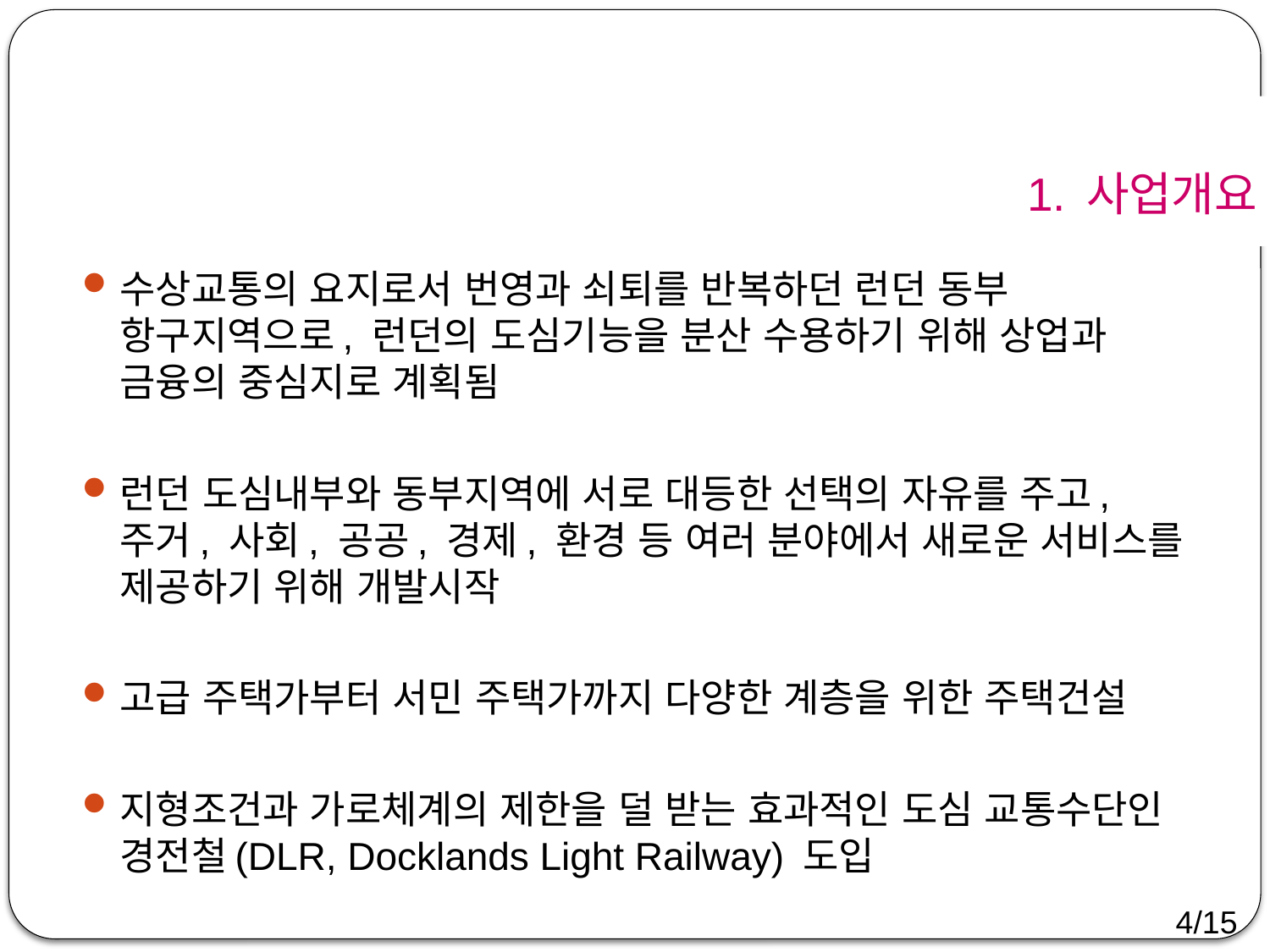

# 1. 사업개요
수상교통의 요지로서 번영과 쇠퇴를 반복하던 런던 동부 항구지역으로, 런던의 도심기능을 분산 수용하기 위해 상업과 금융의 중심지로 계획됨

런던 도심내부와 동부지역에 서로 대등한 선택의 자유를 주고, 주거, 사회, 공공, 경제, 환경 등 여러 분야에서 새로운 서비스를 제공하기 위해 개발시작

고급 주택가부터 서민 주택가까지 다양한 계층을 위한 주택건설

지형조건과 가로체계의 제한을 덜 받는 효과적인 도심 교통수단인 경전철(DLR, Docklands Light Railway) 도입